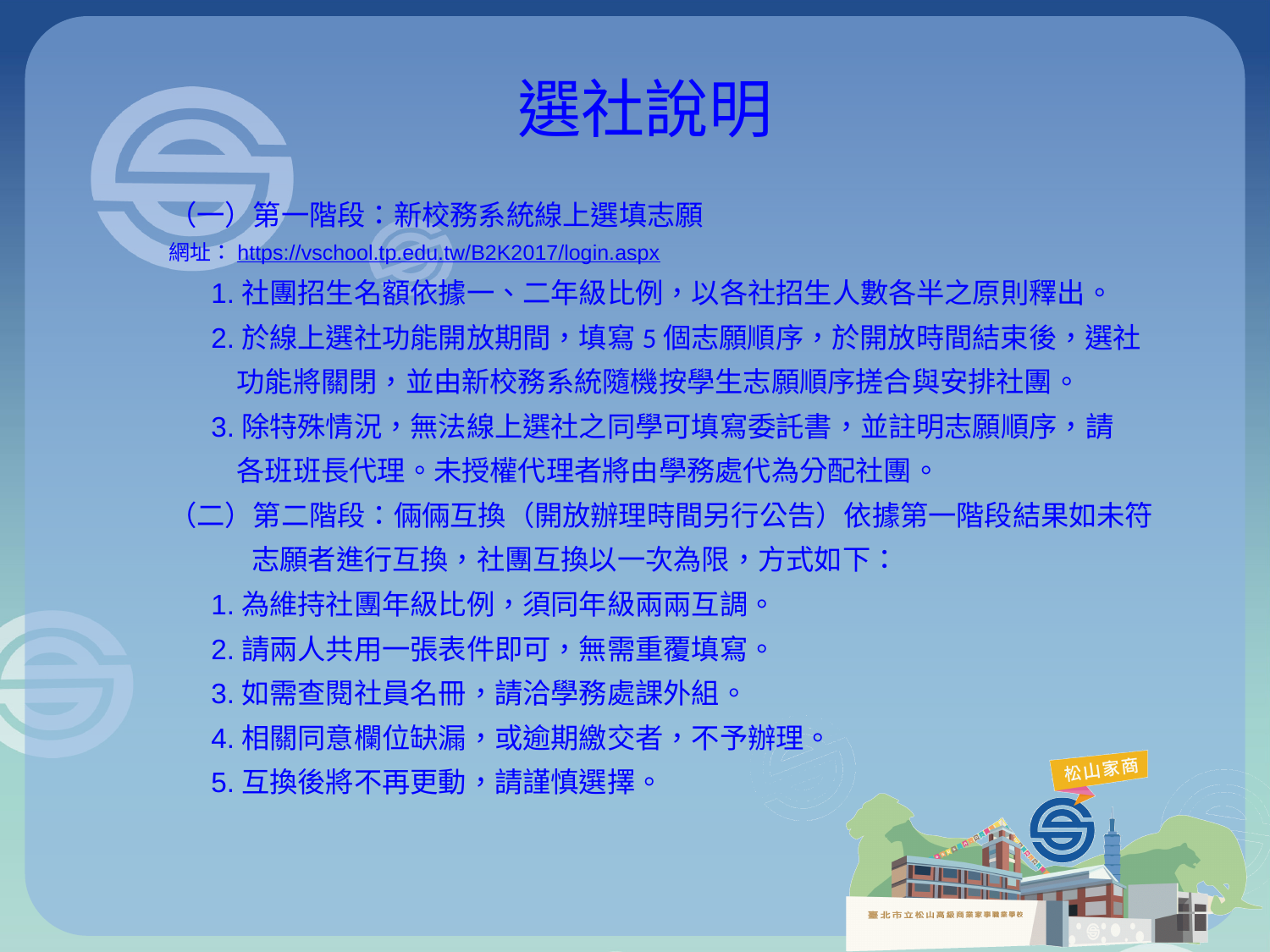

# 選社說明
（一）第一階段：新校務系統線上選填志願
網址：https://vschool.tp.edu.tw/B2K2017/login.aspx
1.社團招生名額依據一、二年級比例，以各社招生人數各半之原則釋出。
2.於線上選社功能開放期間，填寫5個志願順序，於開放時間結束後，選社
   功能將關閉，並由新校務系統隨機按學生志願順序搓合與安排社團。
3.除特殊情況，無法線上選社之同學可填寫委託書，並註明志願順序，請
   各班班長代理。未授權代理者將由學務處代為分配社團。
（二）第二階段：倆倆互換（開放辦理時間另行公告）依據第一階段結果如未符
            志願者進行互換，社團互換以一次為限，方式如下：
1.為維持社團年級比例，須同年級兩兩互調。
2.請兩人共用一張表件即可，無需重覆填寫。
3.如需查閱社員名冊，請洽學務處課外組。
4.相關同意欄位缺漏，或逾期繳交者，不予辦理。
5.互換後將不再更動，請謹慎選擇。